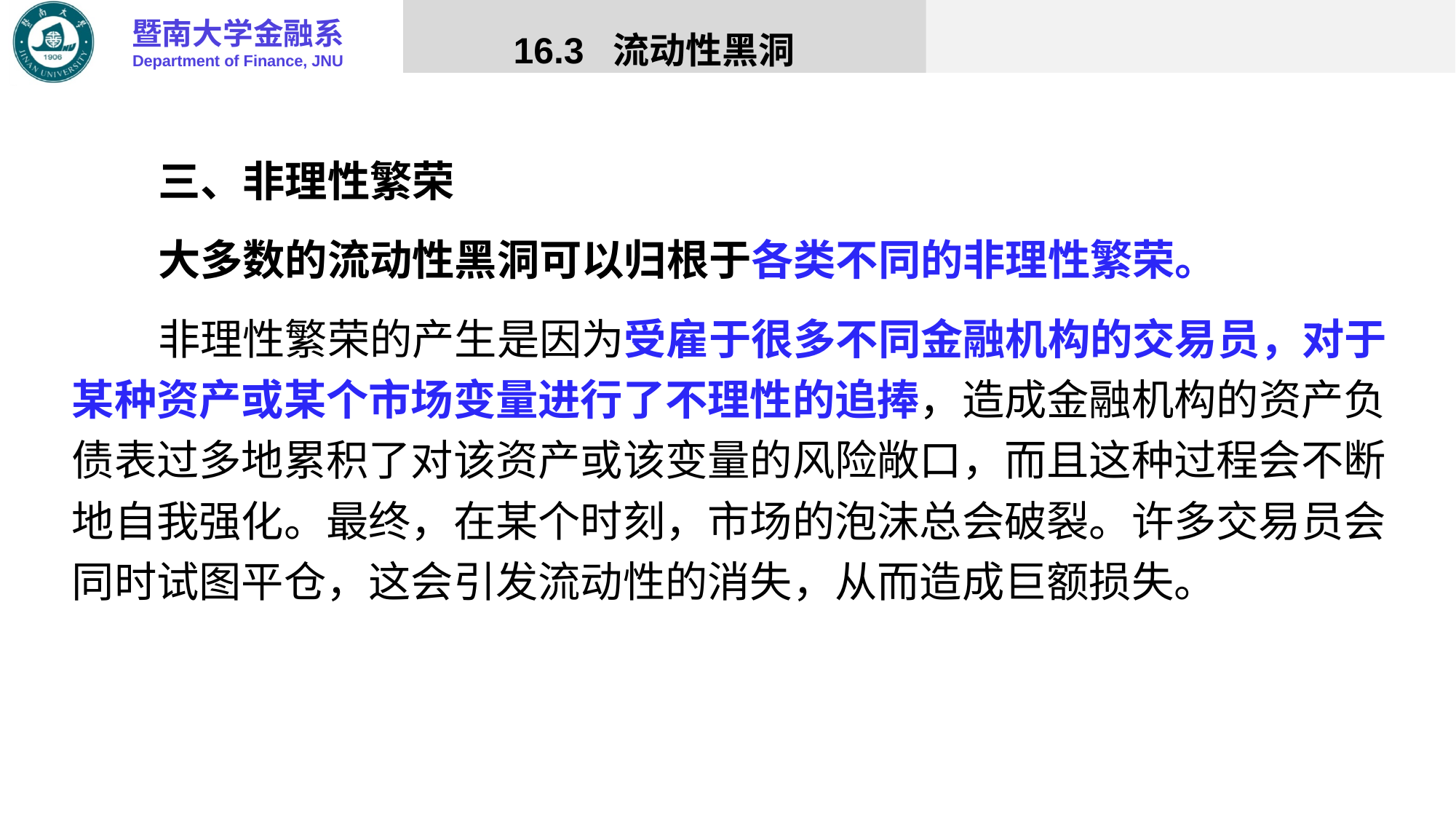

16.3  流动性黑洞
三、非理性繁荣
大多数的流动性黑洞可以归根于各类不同的非理性繁荣。
非理性繁荣的产生是因为受雇于很多不同金融机构的交易员，对于某种资产或某个市场变量进行了不理性的追捧，造成金融机构的资产负债表过多地累积了对该资产或该变量的风险敞口，而且这种过程会不断地自我强化。最终，在某个时刻，市场的泡沫总会破裂。许多交易员会同时试图平仓，这会引发流动性的消失，从而造成巨额损失。